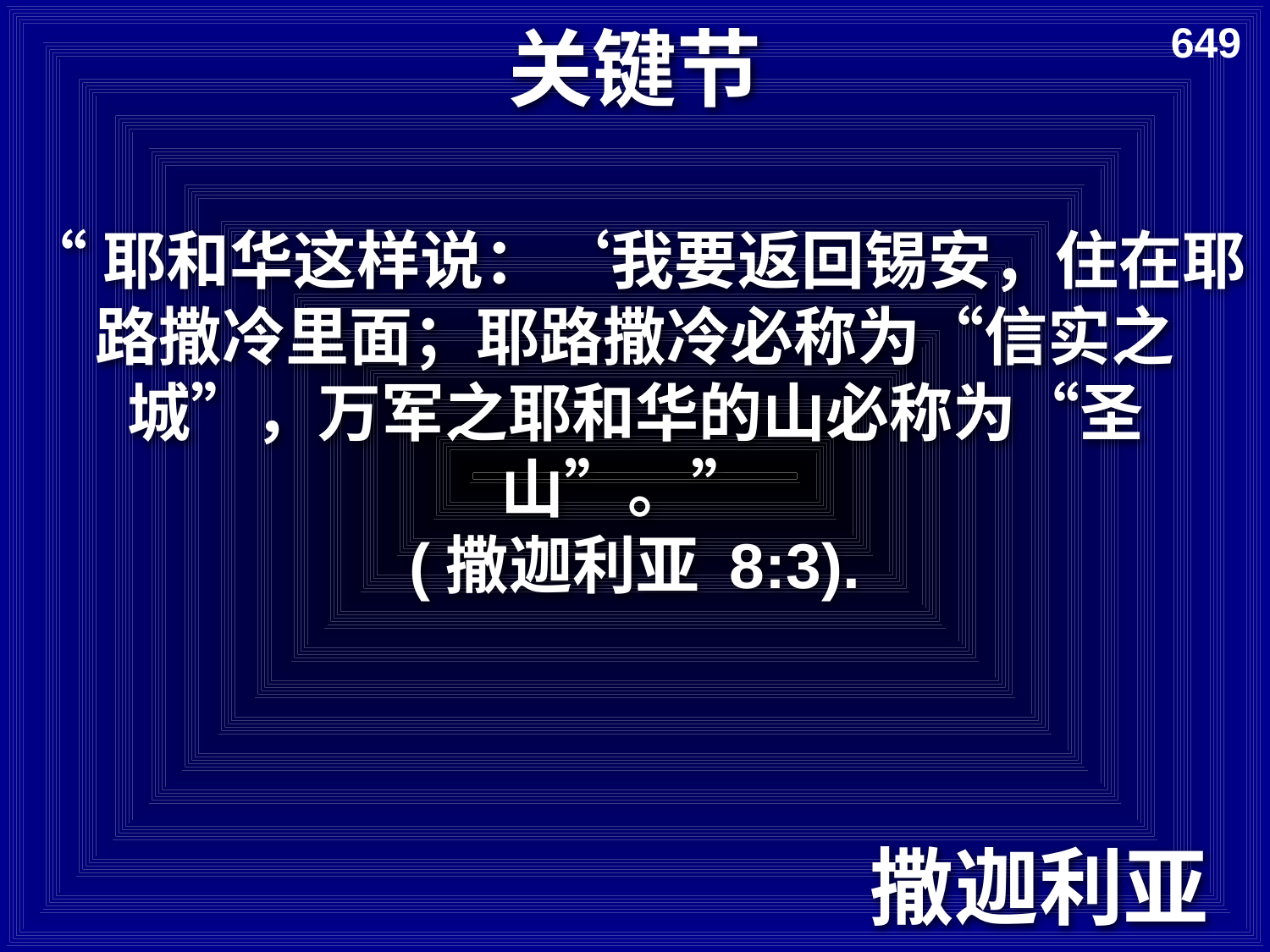

# 关键节
649

“耶和华这样说：‘我要返回锡安，住在耶路撒冷里面；耶路撒冷必称为“信实之城”，万军之耶和华的山必称为“圣山”。”
(撒迦利亚 8:3).
撒迦利亚